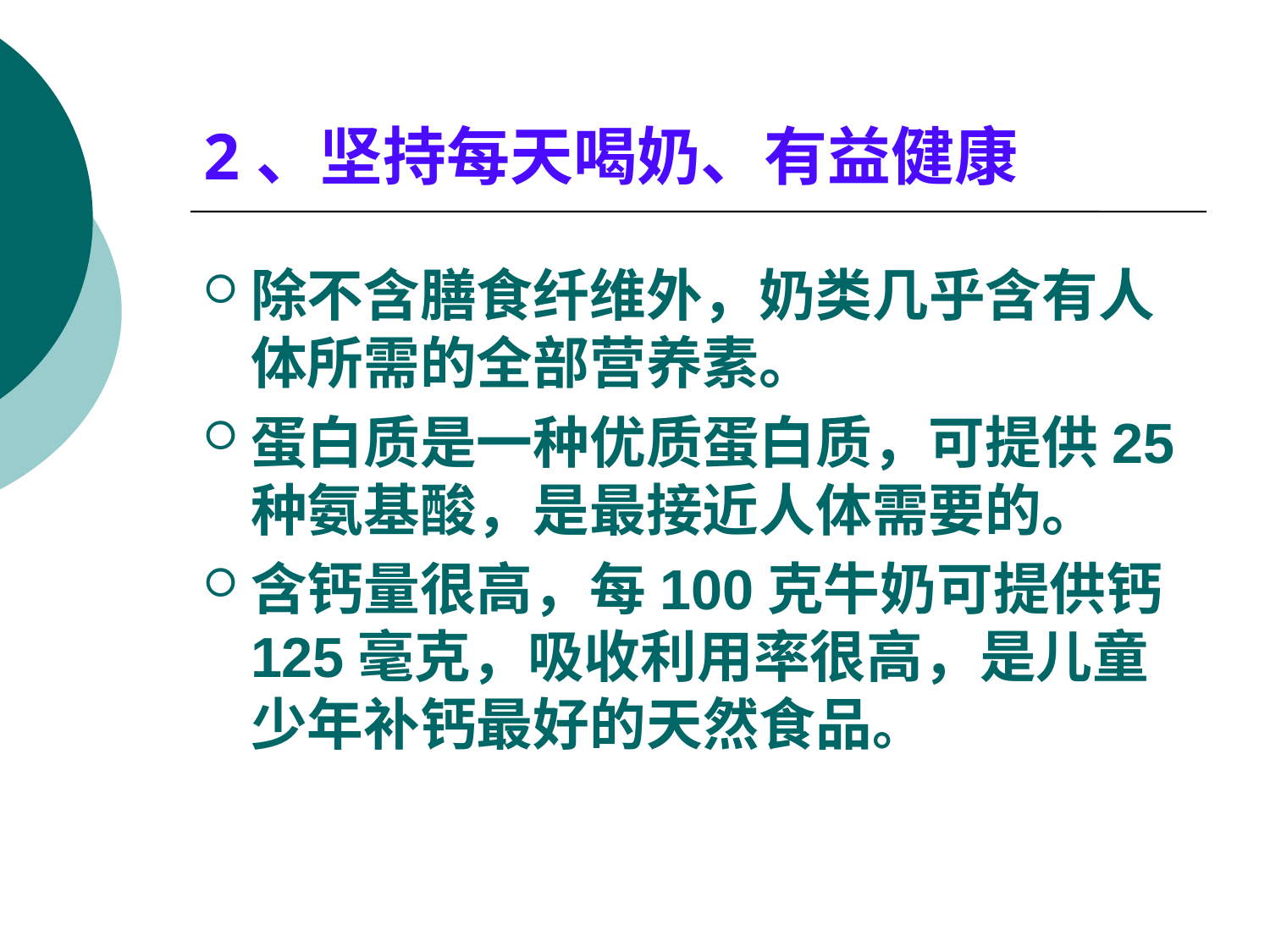

# 2、坚持每天喝奶、有益健康
除不含膳食纤维外，奶类几乎含有人体所需的全部营养素。
蛋白质是一种优质蛋白质，可提供25种氨基酸，是最接近人体需要的。
含钙量很高，每100克牛奶可提供钙125毫克，吸收利用率很高，是儿童少年补钙最好的天然食品。